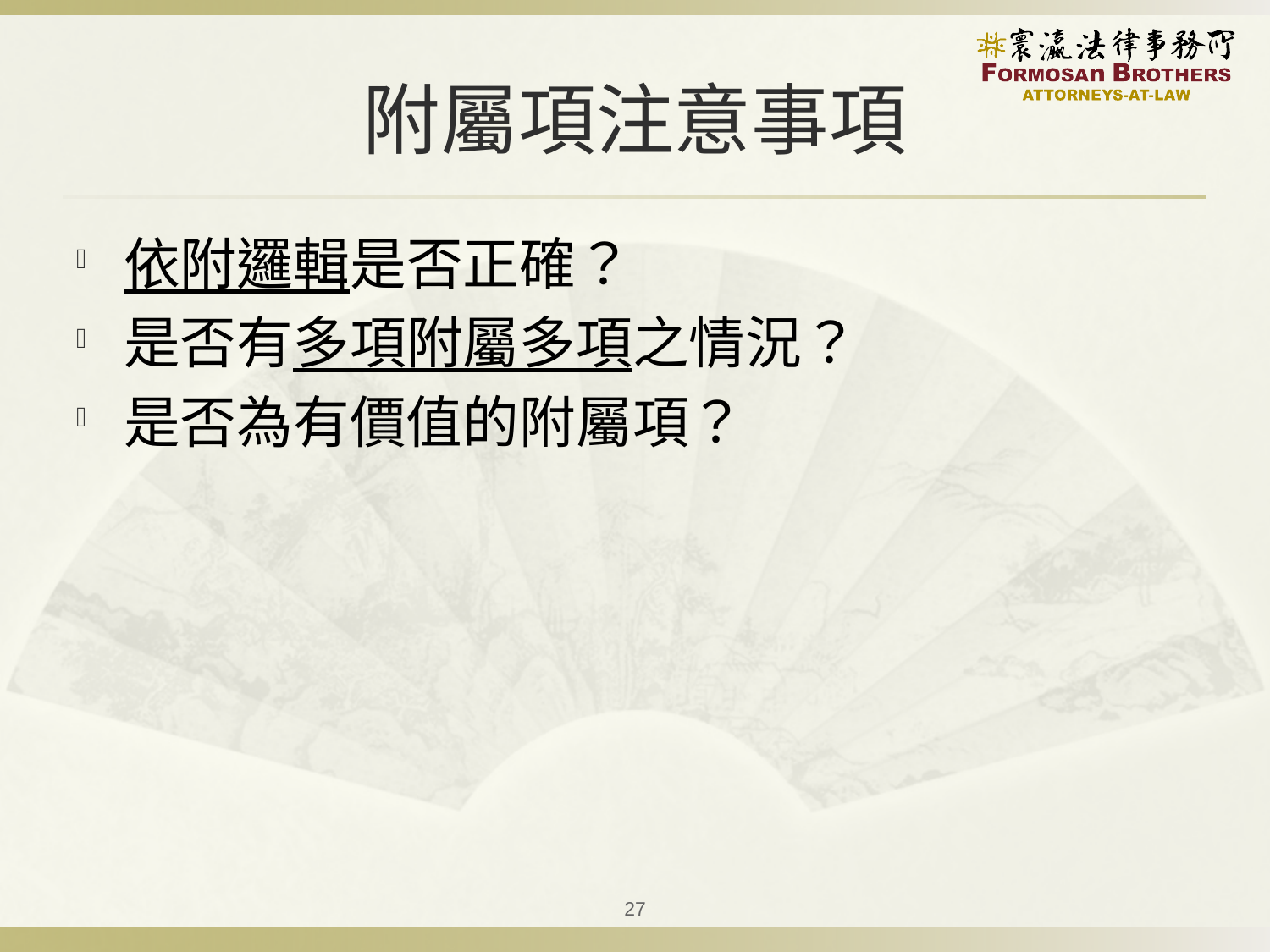

# 附屬項注意事項
依附邏輯是否正確？
是否有多項附屬多項之情況？
是否為有價值的附屬項？

27